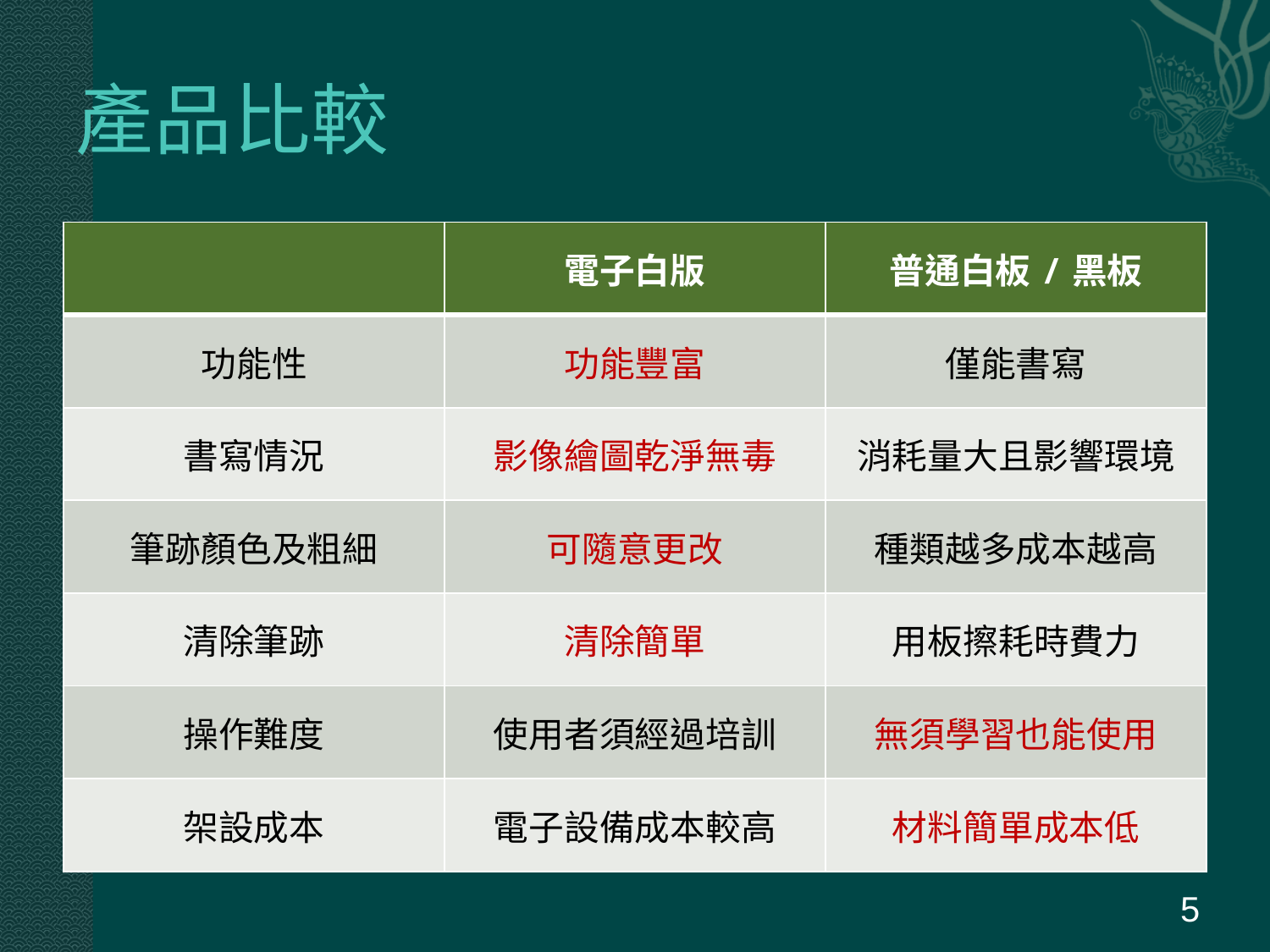

# 產品比較
|  | 電子白版 | 普通白板/黑板 |
| --- | --- | --- |
| 功能性 | 功能豐富 | 僅能書寫 |
| 書寫情況 | 影像繪圖乾淨無毒 | 消耗量大且影響環境 |
| 筆跡顏色及粗細 | 可隨意更改 | 種類越多成本越高 |
| 清除筆跡 | 清除簡單 | 用板擦耗時費力 |
| 操作難度 | 使用者須經過培訓 | 無須學習也能使用 |
| 架設成本 | 電子設備成本較高 | 材料簡單成本低 |
5